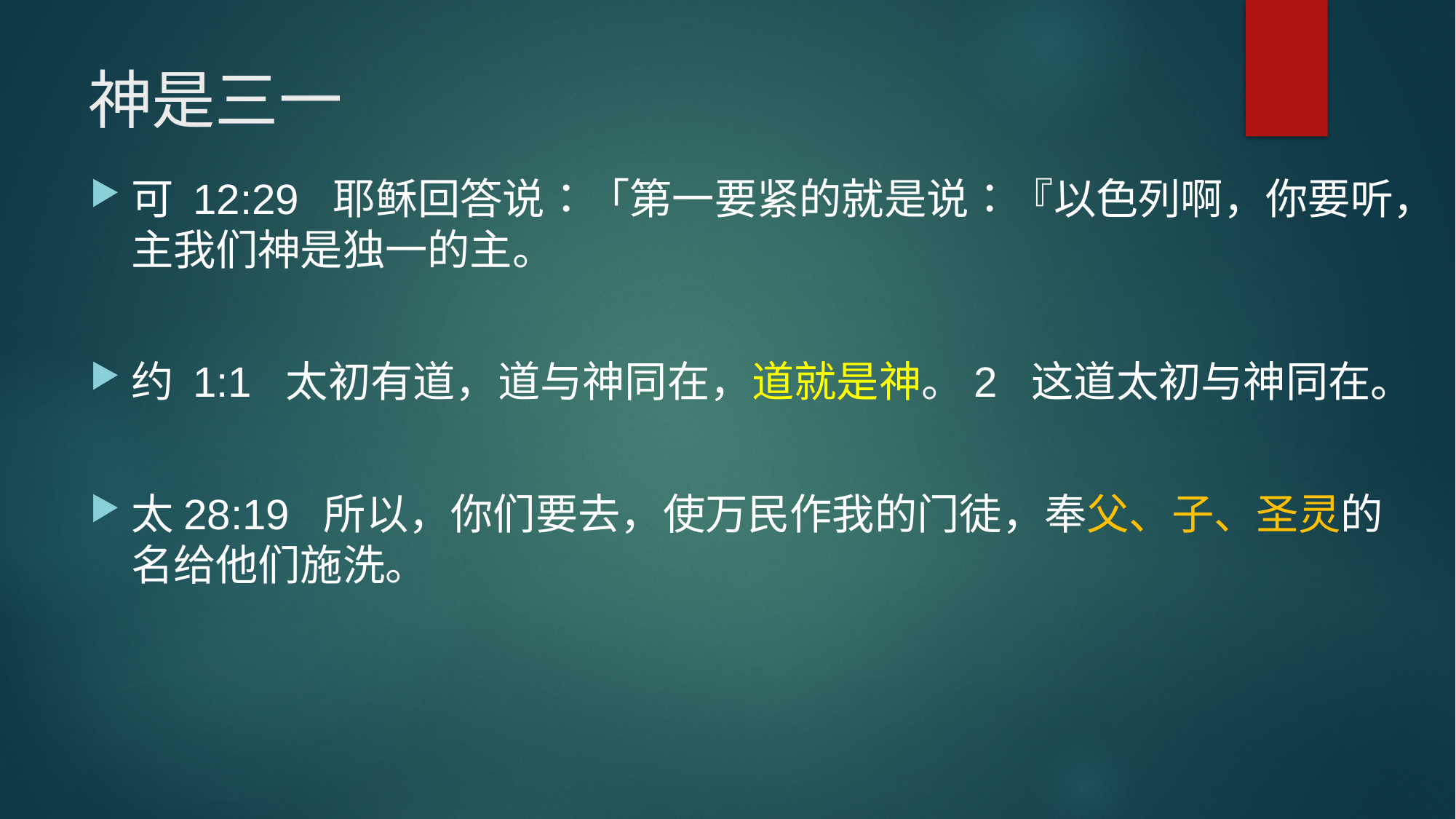

# 神是三一
可 12:29  耶稣回答说：「第一要紧的就是说：『以色列啊，你要听，主我们神是独一的主。

约 1:1  太初有道，道与神同在，道就是神。2  这道太初与神同在。

太28:19  所以，你们要去，使万民作我的门徒，奉父、子、圣灵的名给他们施洗。